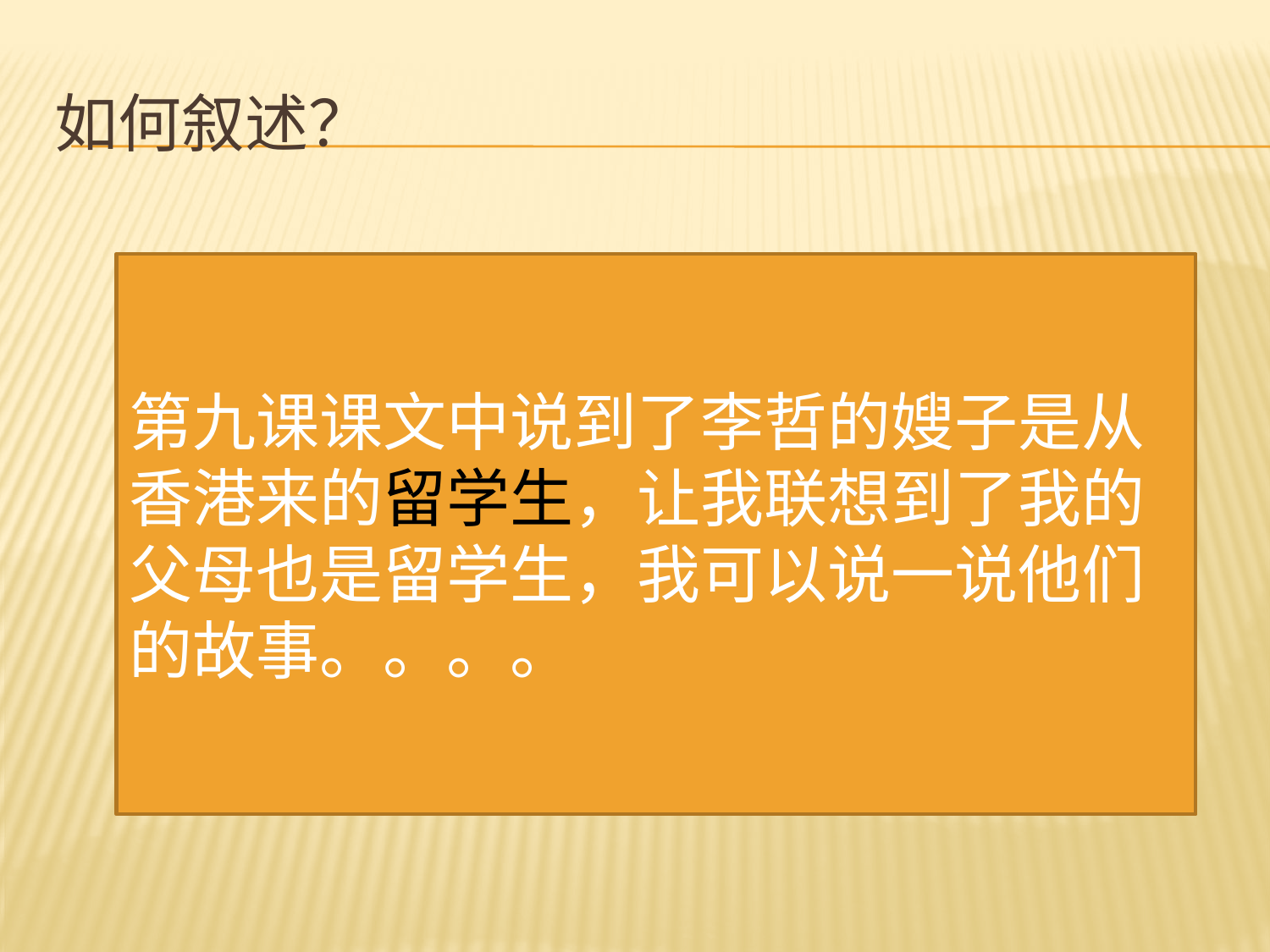

# 如何叙述？
第九课课文中说到了李哲的嫂子是从香港来的留学生，让我联想到了我的父母也是留学生，我可以说一说他们的故事。。。。